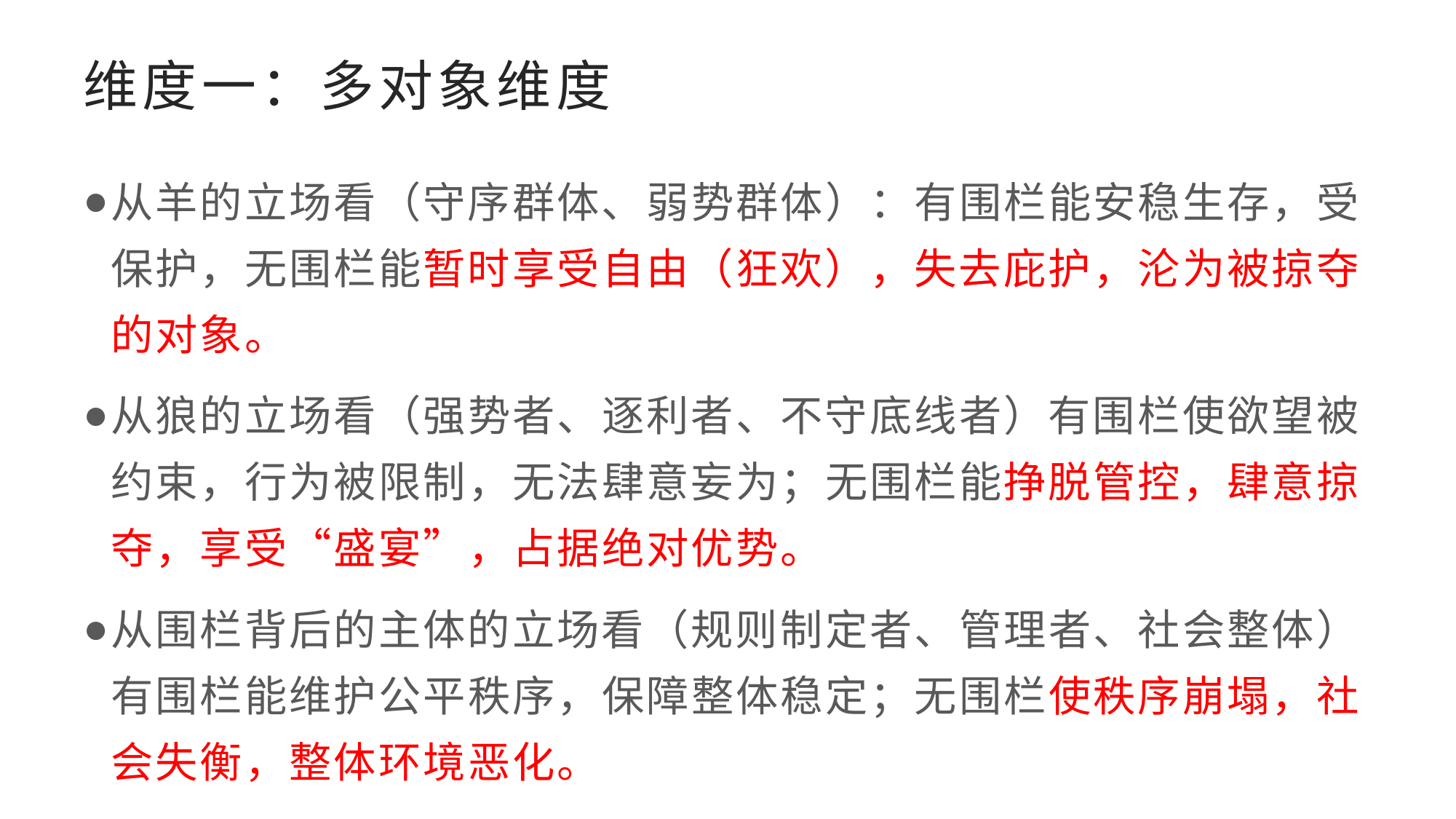

# 维度一：多对象维度
从羊的立场看（守序群体、弱势群体）：有围栏能安稳生存，受保护，无围栏能暂时享受自由（狂欢），失去庇护，沦为被掠夺的对象。
从狼的立场看（强势者、逐利者、不守底线者）有围栏使欲望被约束，行为被限制，无法肆意妄为；无围栏能挣脱管控，肆意掠夺，享受“盛宴”，占据绝对优势。
从围栏背后的主体的立场看（规则制定者、管理者、社会整体）有围栏能维护公平秩序，保障整体稳定；无围栏使秩序崩塌，社会失衡，整体环境恶化。